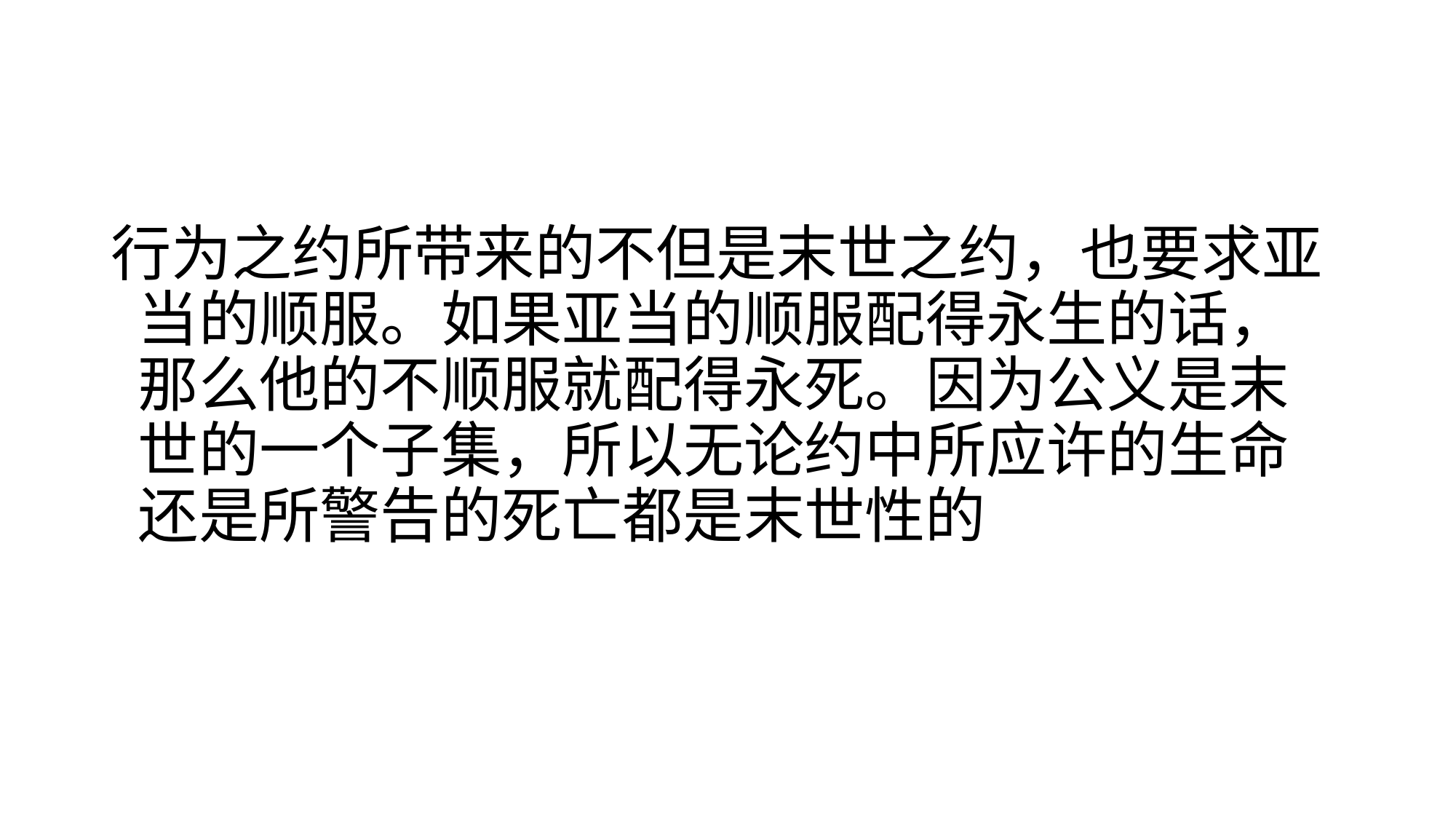

#
行为之约所带来的不但是末世之约，也要求亚当的顺服。如果亚当的顺服配得永生的话，那么他的不顺服就配得永死。因为公义是末世的一个子集，所以无论约中所应许的生命还是所警告的死亡都是末世性的